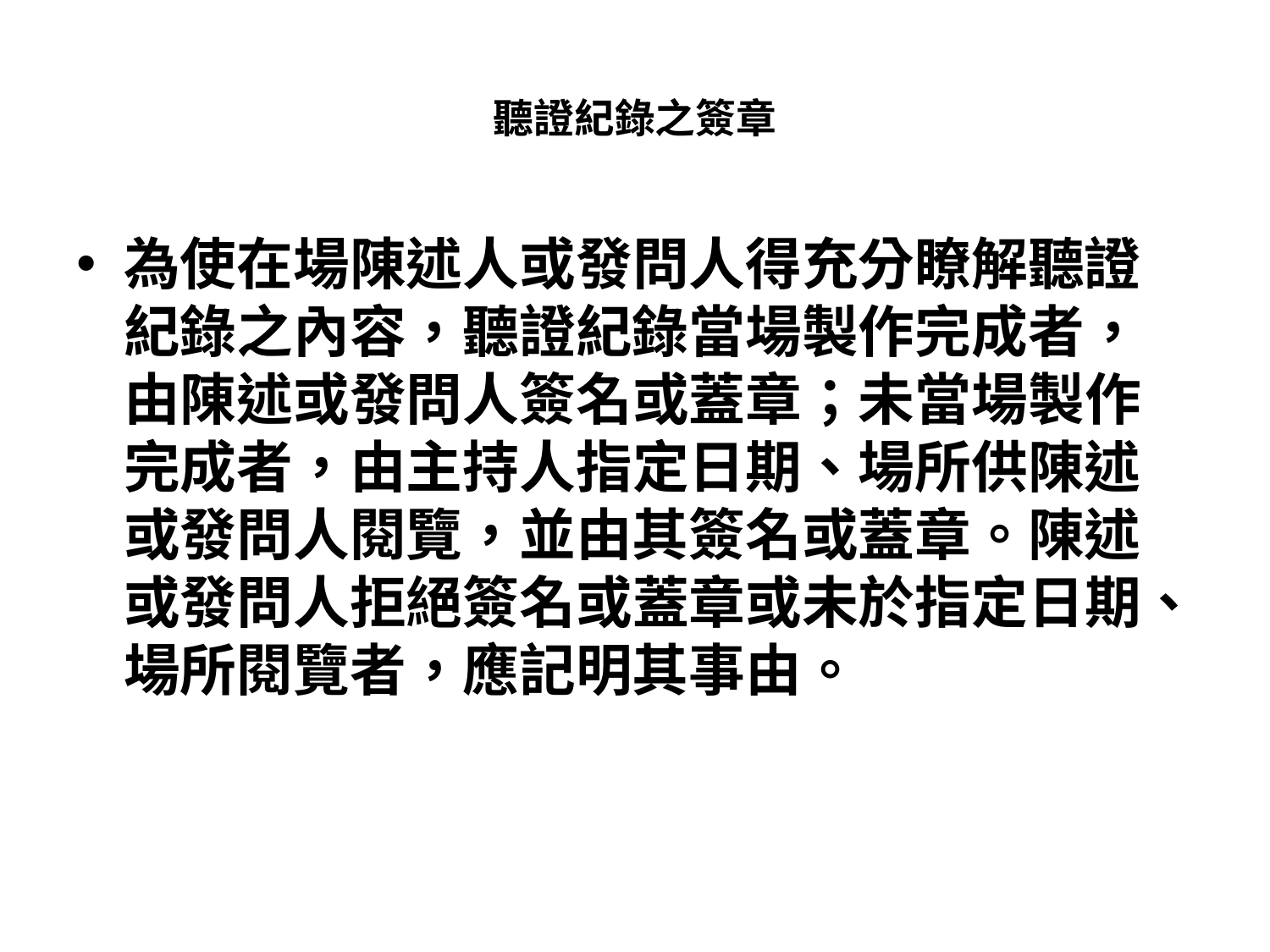

# 聽證紀錄之簽章
為使在場陳述人或發問人得充分瞭解聽證紀錄之內容，聽證紀錄當場製作完成者，由陳述或發問人簽名或蓋章；未當場製作完成者，由主持人指定日期、場所供陳述或發問人閱覽，並由其簽名或蓋章。陳述或發問人拒絕簽名或蓋章或未於指定日期、場所閱覽者，應記明其事由。